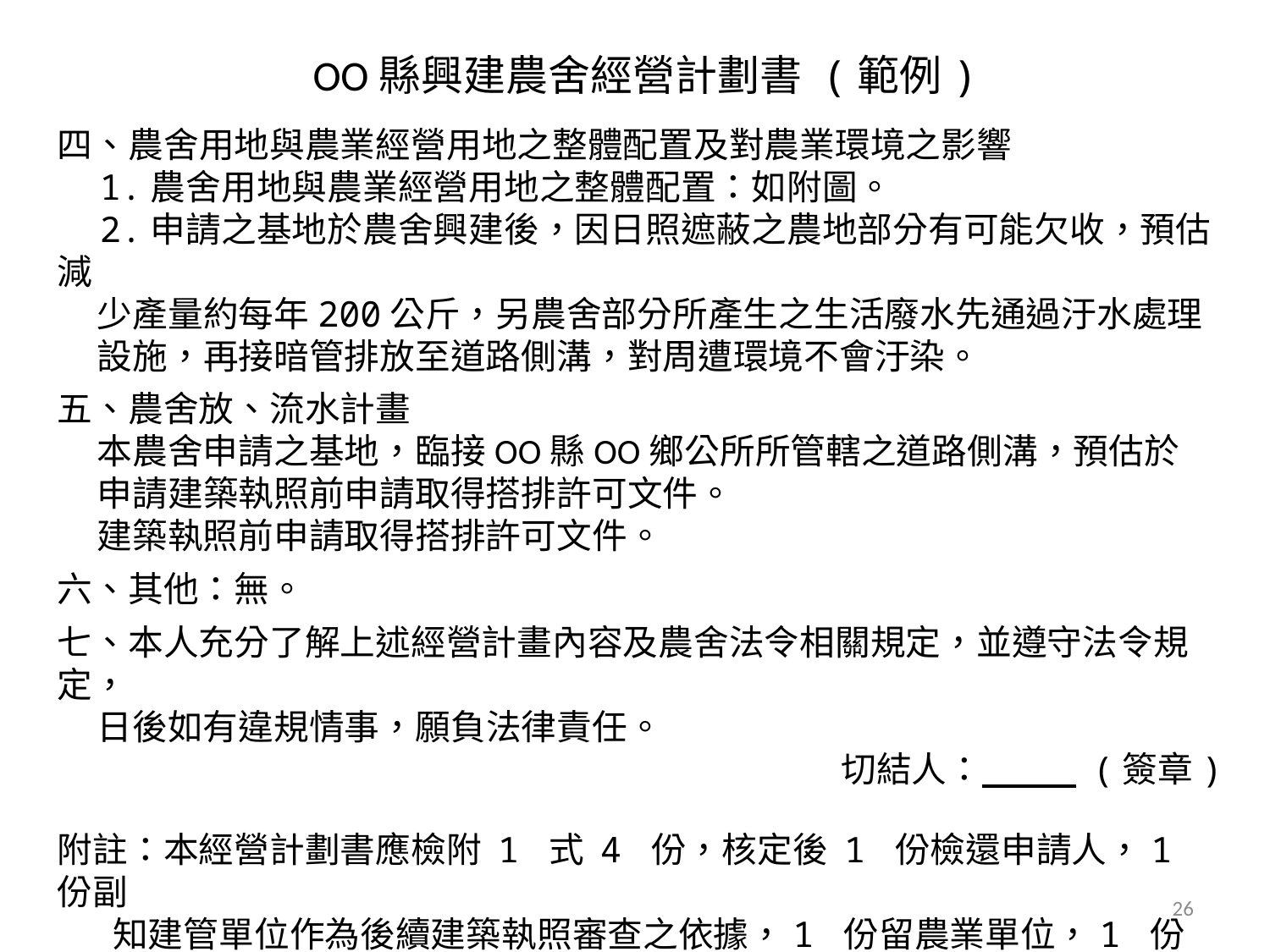

OO縣興建農舍經營計劃書 (範例)
四、農舍用地與農業經營用地之整體配置及對農業環境之影響
  1.農舍用地與農業經營用地之整體配置：如附圖。
  2.申請之基地於農舍興建後，因日照遮蔽之農地部分有可能欠收，預估減
    少產量約每年200公斤，另農舍部分所產生之生活廢水先通過汙水處理
    設施，再接暗管排放至道路側溝，對周遭環境不會汙染。
五、農舍放、流水計畫
    本農舍申請之基地，臨接OO縣OO鄉公所所管轄之道路側溝，預估於
    申請建築執照前申請取得搭排許可文件。
    建築執照前申請取得搭排許可文件。
六、其他：無。
七、本人充分了解上述經營計畫內容及農舍法令相關規定，並遵守法令規定，
    日後如有違規情事，願負法律責任。
切結人：             (簽章)

附註：本經營計劃書應檢附 1 式 4 份，核定後 1 份檢還申請人，1 份副
      知建管單位作為後續建築執照審查之依據，1 份留農業單位，1 份
      歸檔。
26